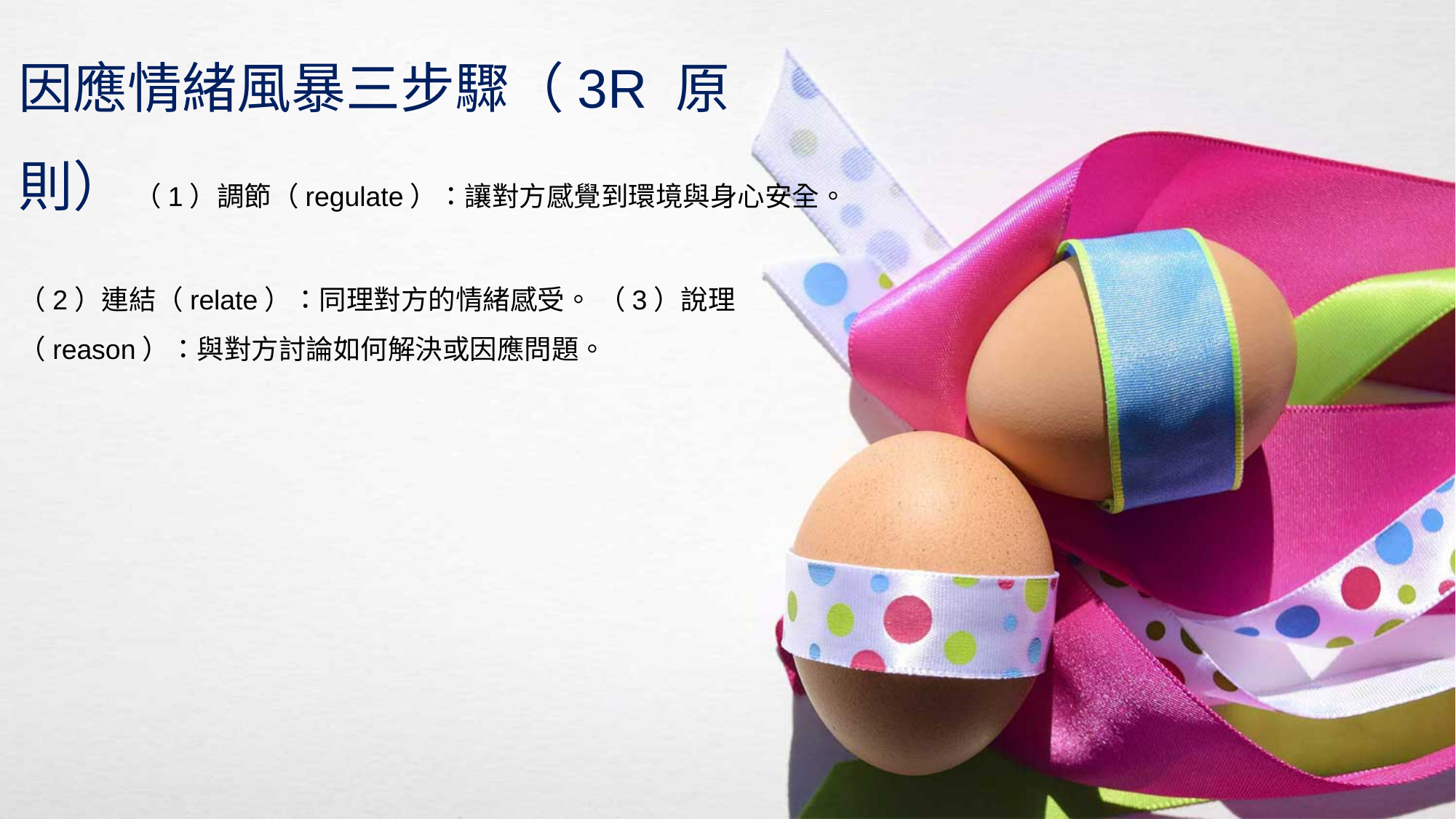

因應情緒風暴三步驟（3R 原則） （1）調節（regulate）：讓對方感覺到環境與身心安全。
（2）連結（relate）：同理對方的情緒感受。 （3）說理（reason）：與對方討論如何解決或因應問題。